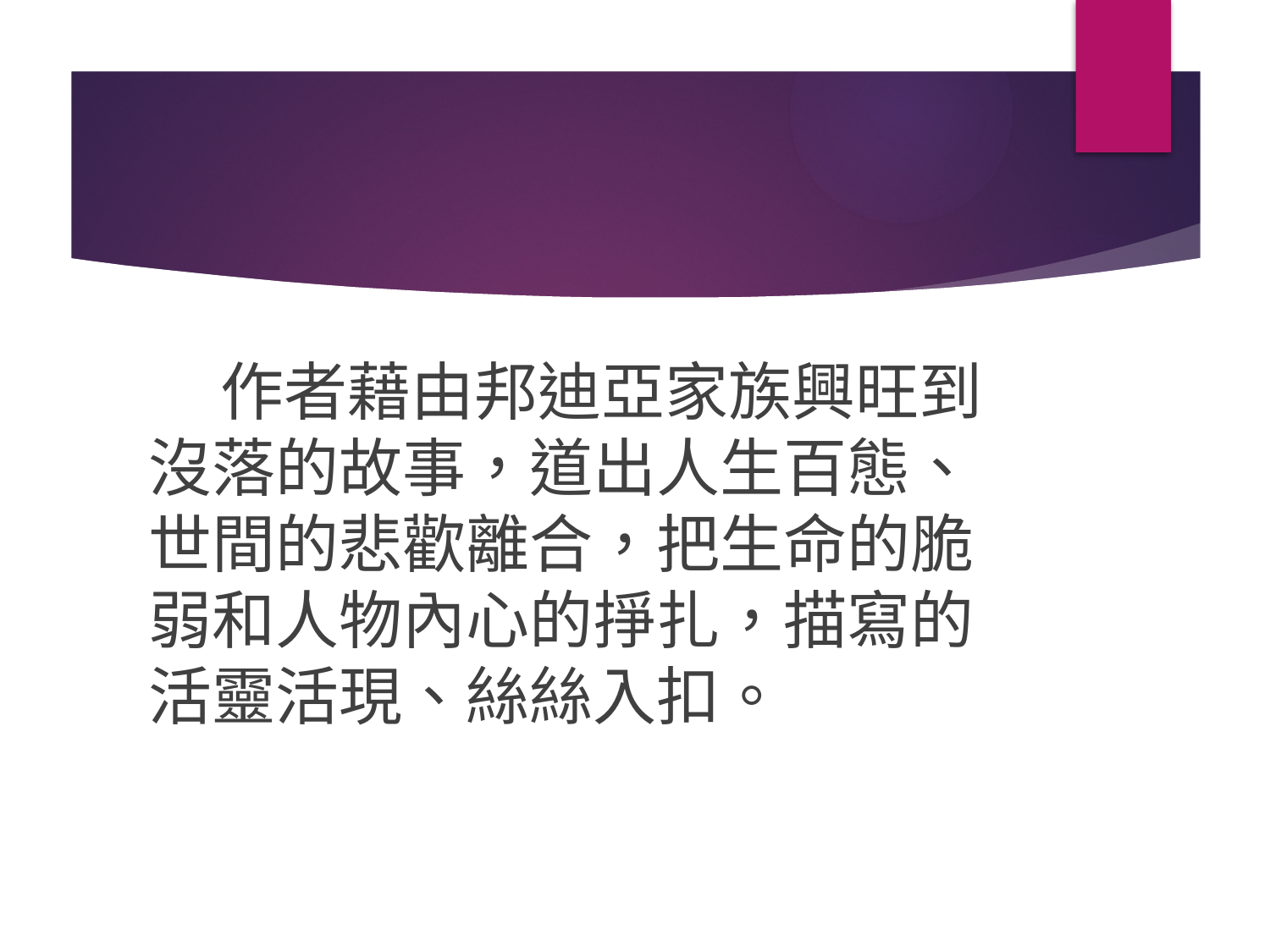

#
    作者藉由邦迪亞家族興旺到沒落的故事，道出人生百態、世間的悲歡離合，把生命的脆弱和人物內心的掙扎，描寫的活靈活現、絲絲入扣。